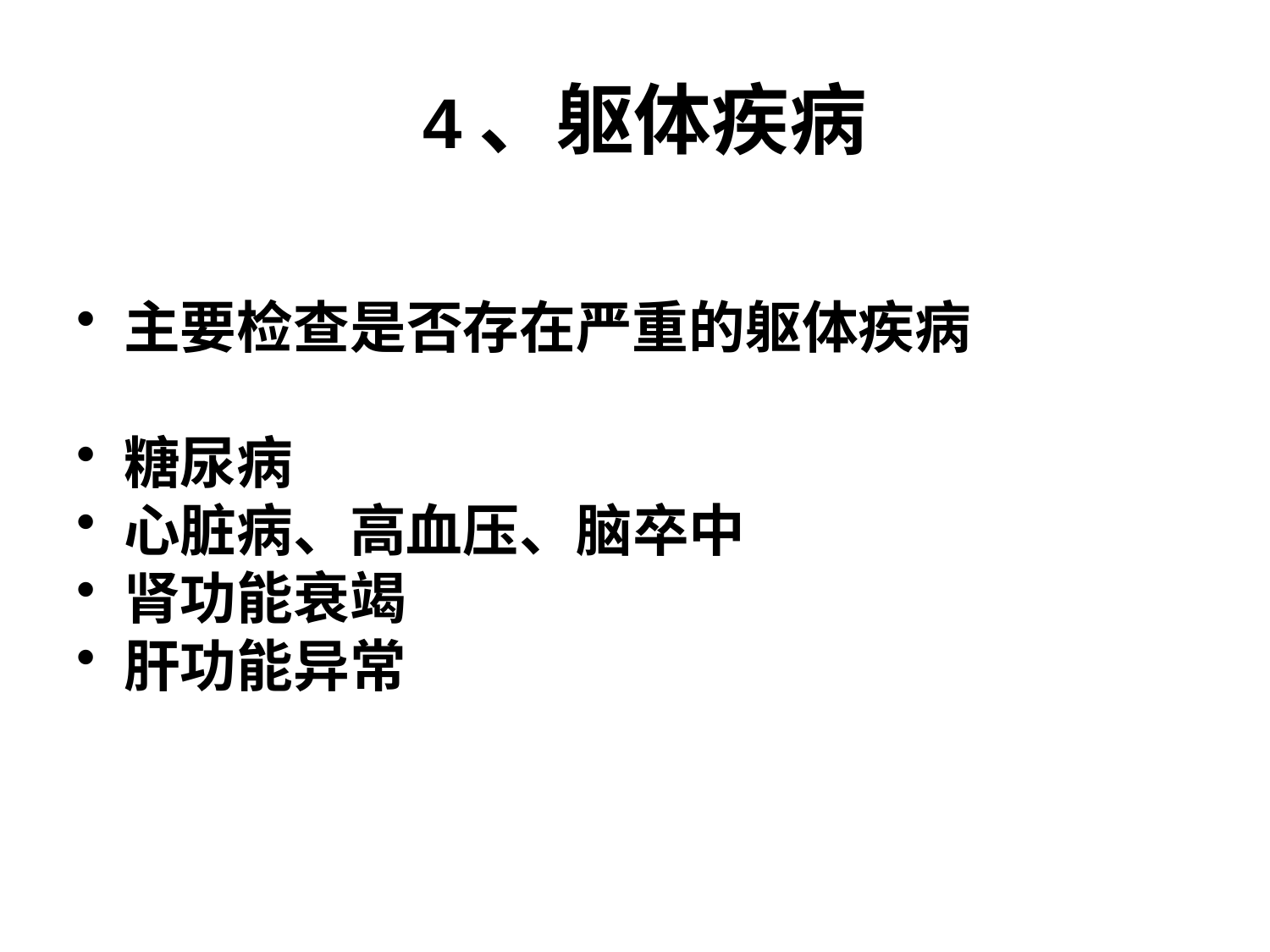

# 4、躯体疾病
主要检查是否存在严重的躯体疾病

糖尿病
心脏病、高血压、脑卒中
肾功能衰竭
肝功能异常